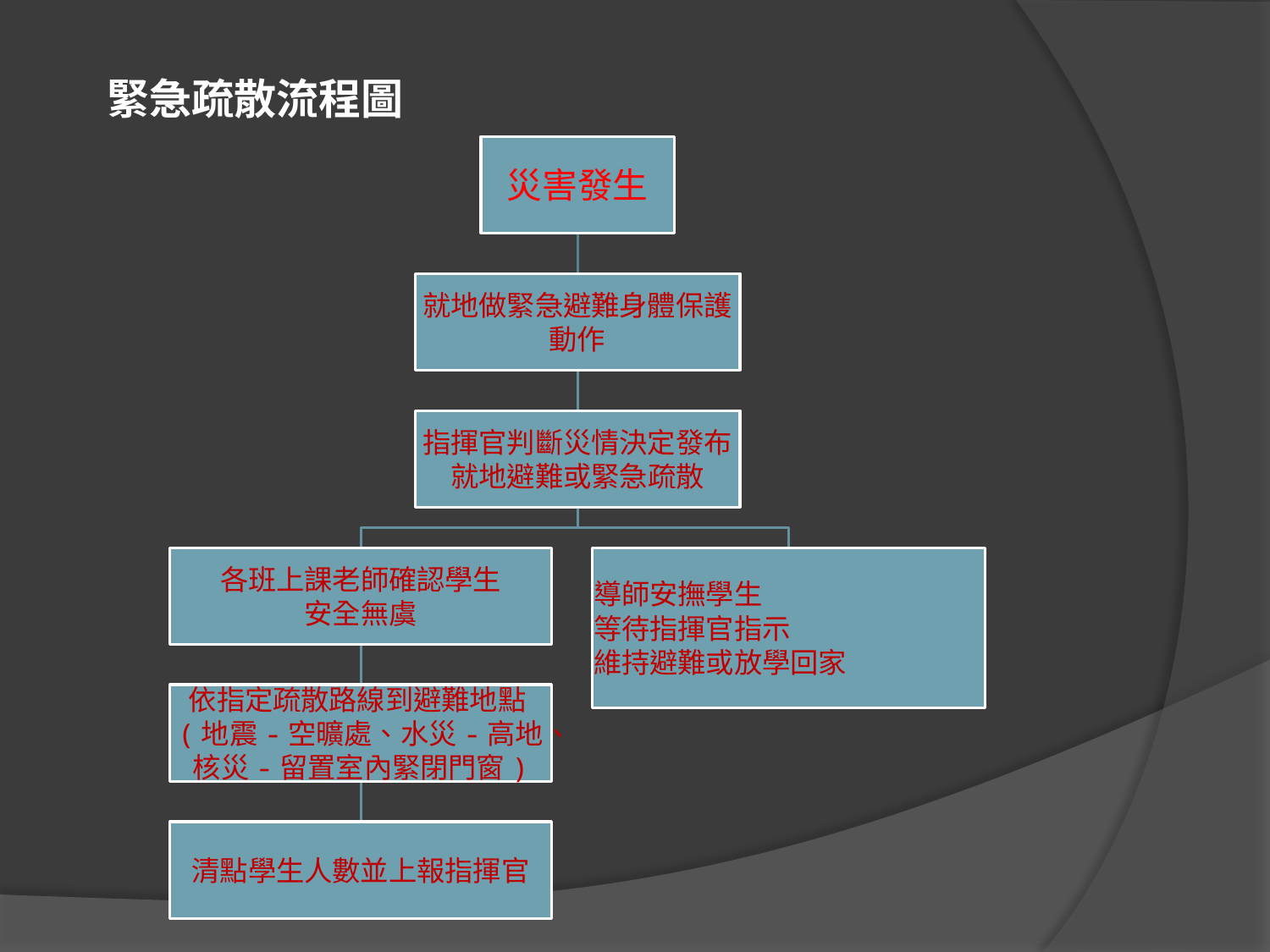

緊急疏散流程圖
災害發生
就地做緊急避難身體保護動作
指揮官判斷災情決定發布就地避難或緊急疏散
各班上課老師確認學生
安全無虞
依指定疏散路線到避難地點(地震-空曠處、水災-高地、核災-留置室內緊閉門窗)
清點學生人數並上報指揮官
導師安撫學生
等待指揮官指示
維持避難或放學回家